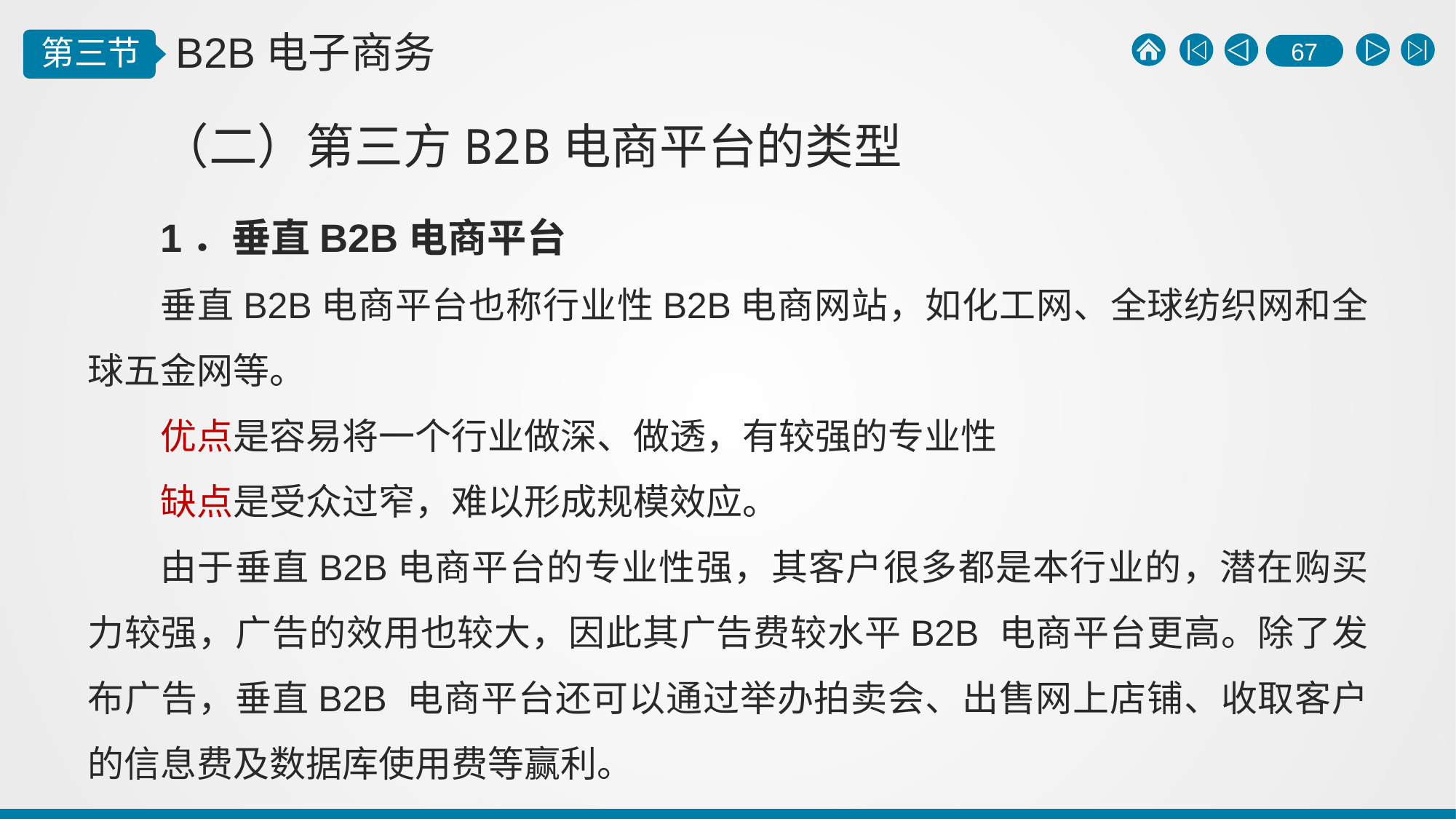

（二）第三方B2B电商平台的类型
1．垂直B2B电商平台
垂直B2B电商平台也称行业性B2B电商网站，如化工网、全球纺织网和全球五金网等。
优点是容易将一个行业做深、做透，有较强的专业性
缺点是受众过窄，难以形成规模效应。
由于垂直B2B电商平台的专业性强，其客户很多都是本行业的，潜在购买力较强，广告的效用也较大，因此其广告费较水平B2B 电商平台更高。除了发布广告，垂直B2B 电商平台还可以通过举办拍卖会、出售网上店铺、收取客户的信息费及数据库使用费等赢利。